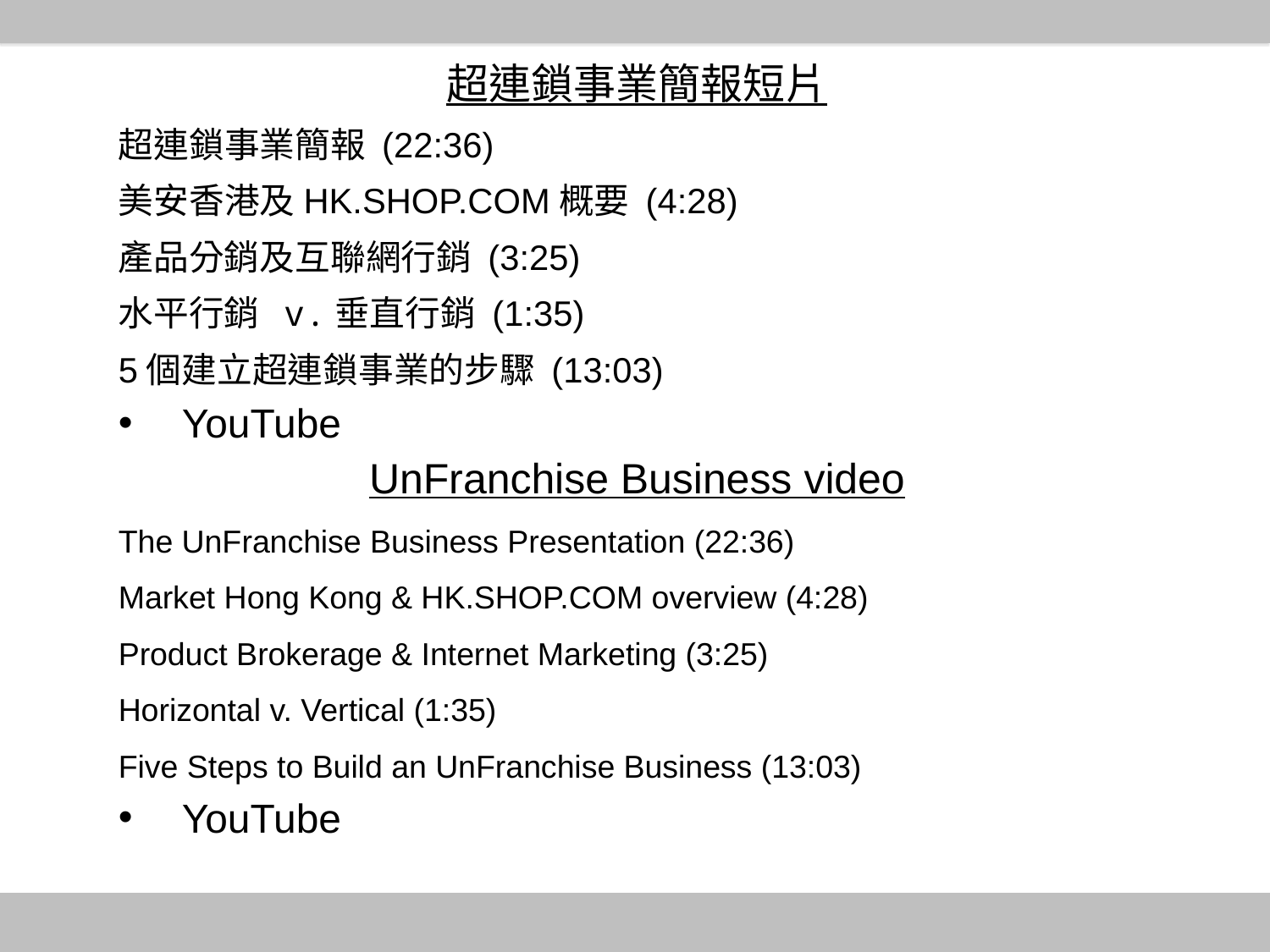

超連鎖事業簡報短片

超連鎖事業簡報 (22:36)

美安香港及HK.SHOP.COM概要 (4:28)

產品分銷及互聯網行銷 (3:25)

水平行銷  v.垂直行銷 (1:35)

5個建立超連鎖事業的步驟 (13:03)

YouTube

UnFranchise Business video

The UnFranchise Business Presentation (22:36)

Market Hong Kong & HK.SHOP.COM overview (4:28)

Product Brokerage & Internet Marketing (3:25)

Horizontal v. Vertical (1:35)

Five Steps to Build an UnFranchise Business (13:03)

YouTube